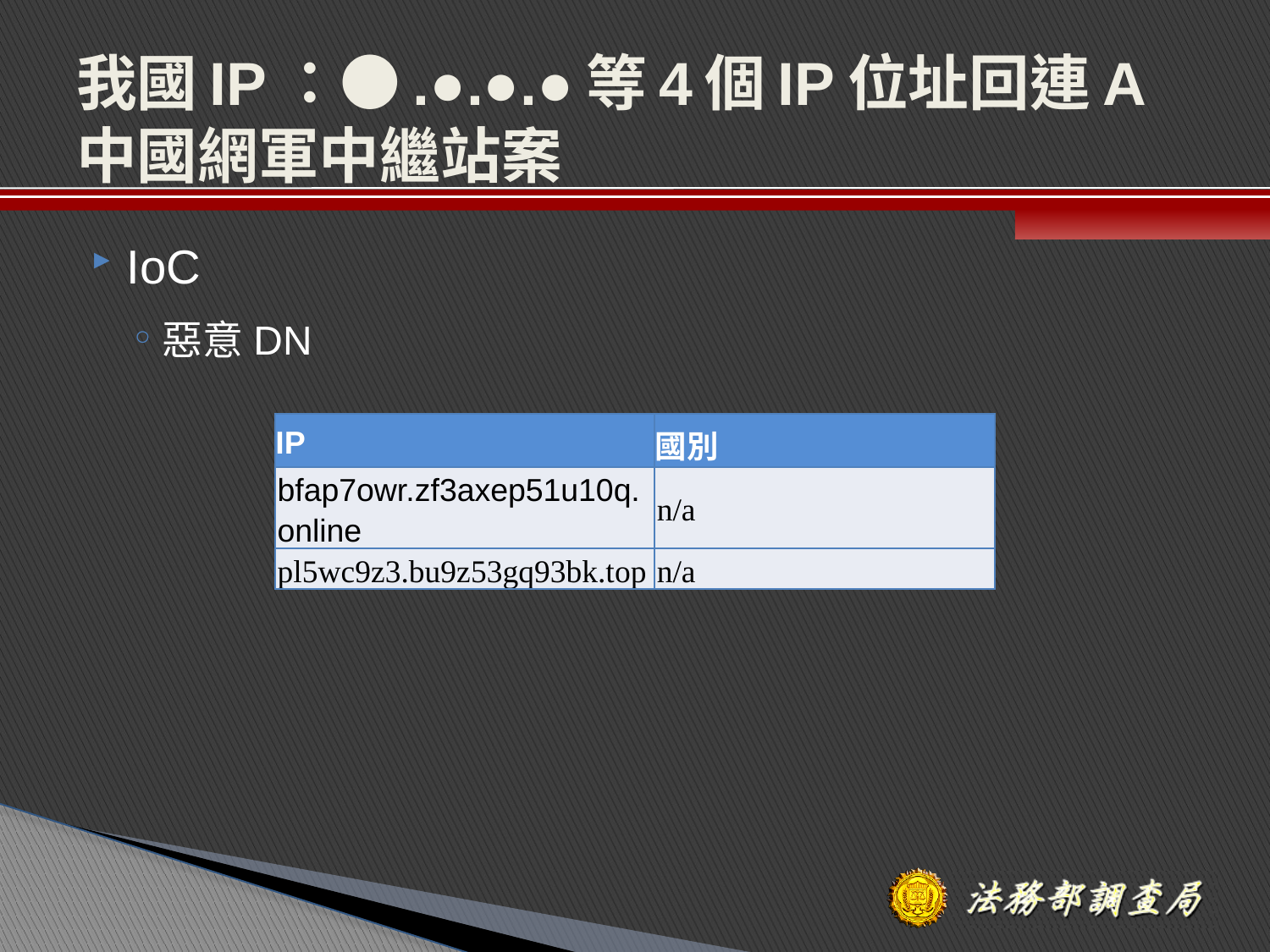

# 我國IP：●.●.●.●等4個IP位址回連A中國網軍中繼站案
IoC
惡意DN

| IP | 國別 |
| --- | --- |
| bfap7owr.zf3axep51u10q.online | n/a |
| pl5wc9z3.bu9z53gq93bk.top | n/a |